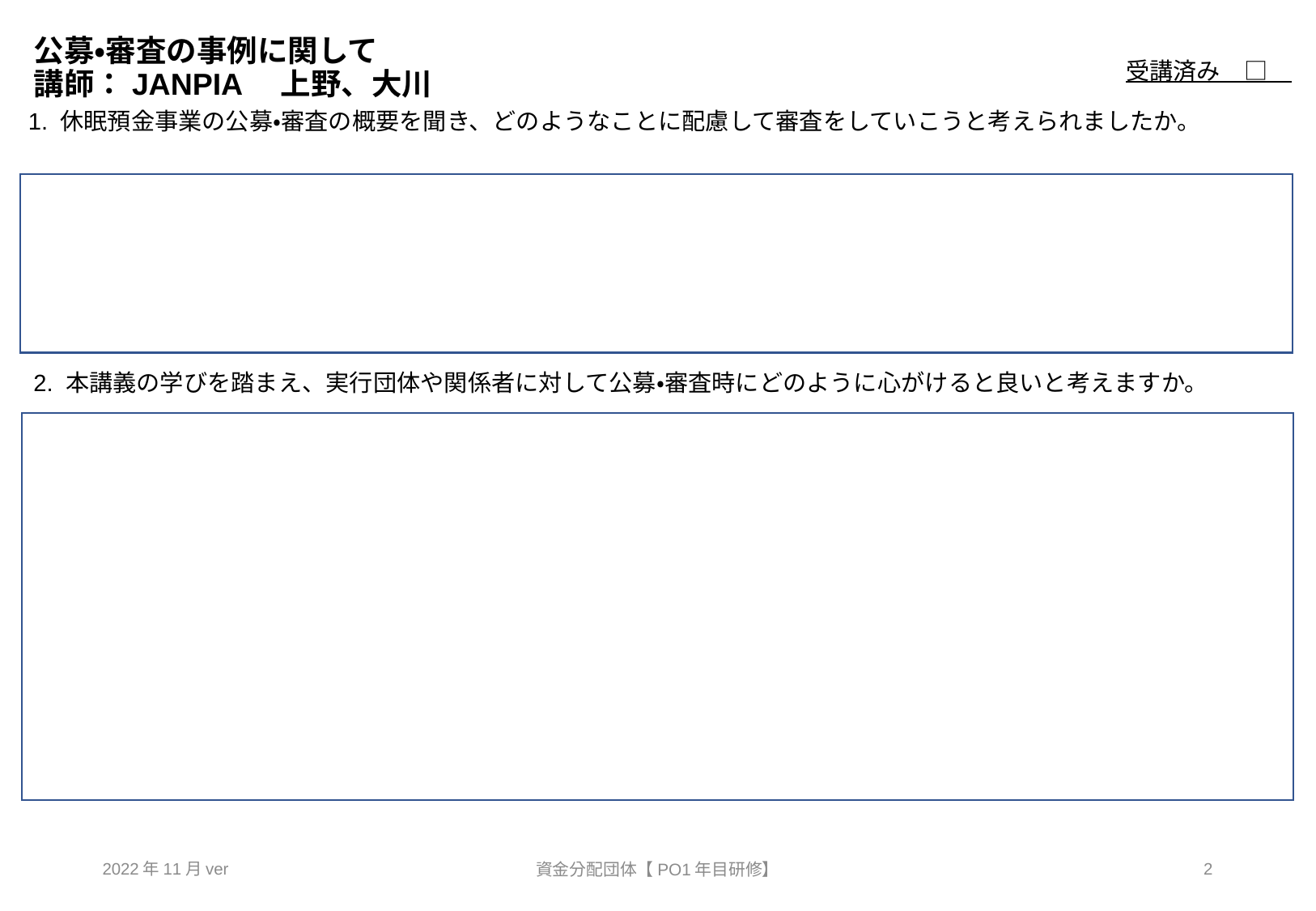

# 公募・審査の事例に関して 講師：JANPIA　上野、大川
受講済み　□
1. 休眠預金事業の公募・審査の概要を聞き、どのようなことに配慮して審査をしていこうと考えられましたか。

2. 本講義の学びを踏まえ、実行団体や関係者に対して公募・審査時にどのように心がけると良いと考えますか。

2022年11月ver
資金分配団体【PO1年目研修】
2